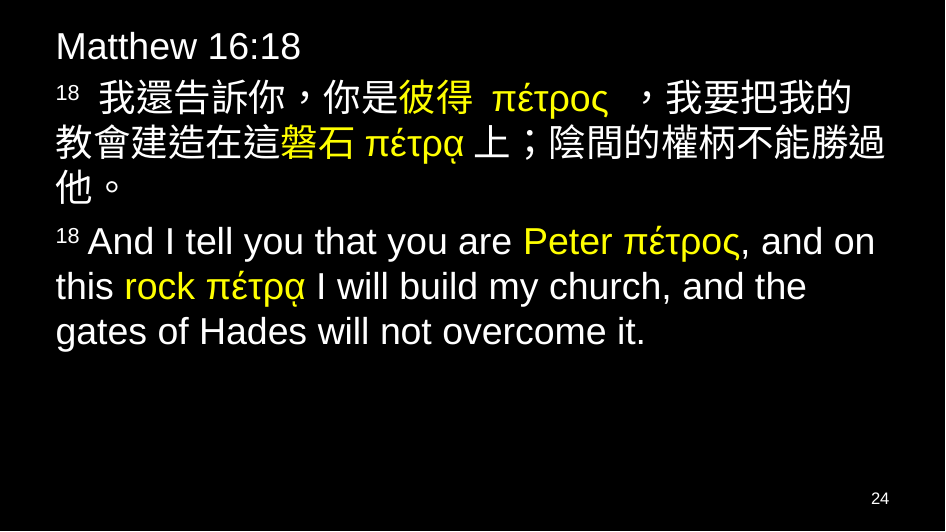

Matthew 16:18
18 我還告訴你，你是彼得 πέτρος ，我要把我的教會建造在這磐石πέτρᾳ上；陰間的權柄不能勝過他。
18 And I tell you that you are Peter πέτρος, and on this rock πέτρᾳ I will build my church, and the gates of Hades will not overcome it.

24